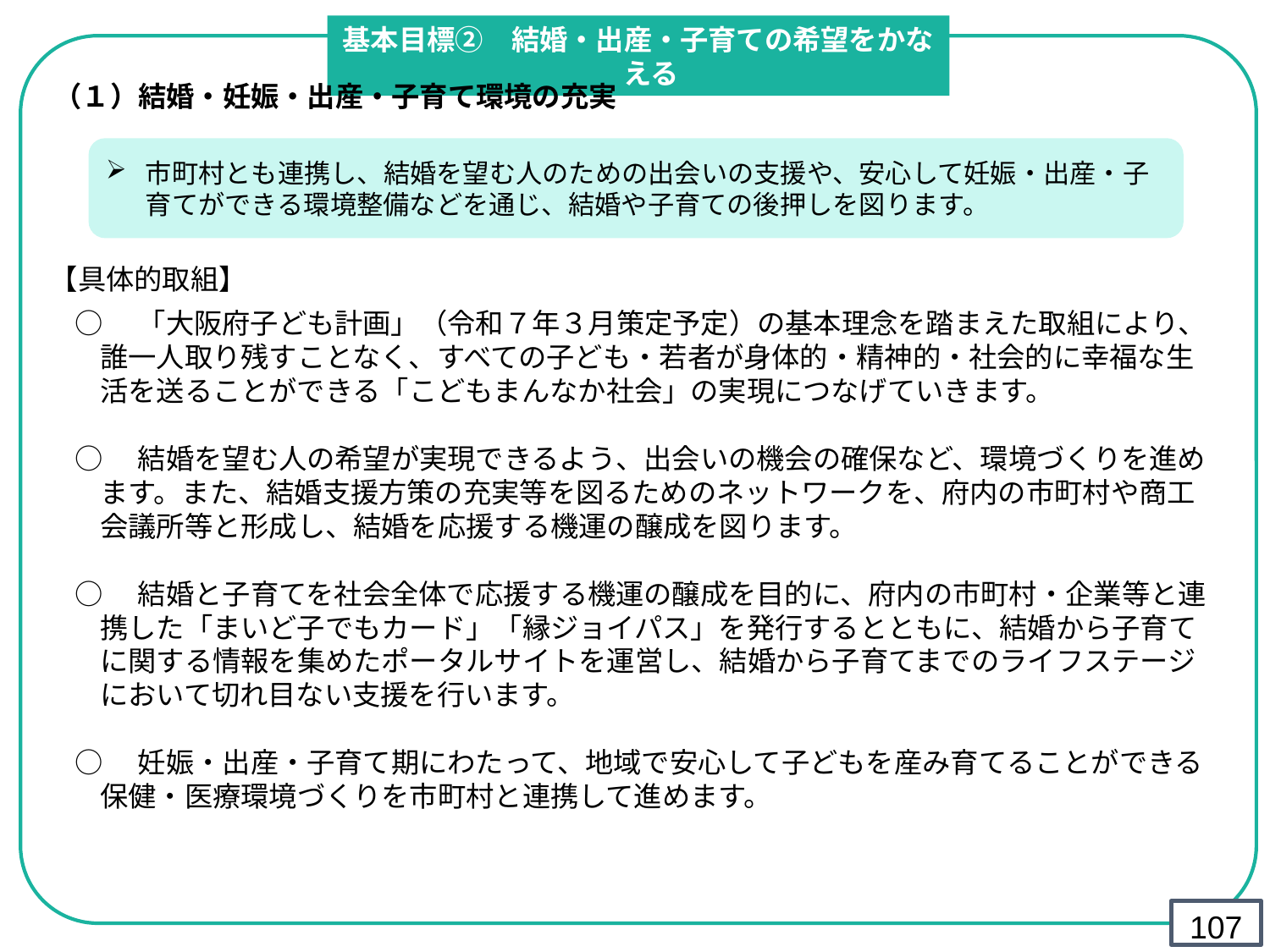

基本目標②　結婚・出産・子育ての希望をかなえる

（１）結婚・妊娠・出産・子育て環境の充実
市町村とも連携し、結婚を望む人のための出会いの支援や、安心して妊娠・出産・子育てができる環境整備などを通じ、結婚や子育ての後押しを図ります。
【具体的取組】
○　「大阪府子ども計画」（令和７年３月策定予定）の基本理念を踏まえた取組により、誰一人取り残すことなく、すべての子ども・若者が身体的・精神的・社会的に幸福な生活を送ることができる「こどもまんなか社会」の実現につなげていきます。

○　結婚を望む人の希望が実現できるよう、出会いの機会の確保など、環境づくりを進めます。また、結婚支援方策の充実等を図るためのネットワークを、府内の市町村や商工会議所等と形成し、結婚を応援する機運の醸成を図ります。

○　結婚と子育てを社会全体で応援する機運の醸成を目的に、府内の市町村・企業等と連携した「まいど子でもカード」「縁ジョイパス」を発行するとともに、結婚から子育てに関する情報を集めたポータルサイトを運営し、結婚から子育てまでのライフステージにおいて切れ目ない支援を行います。

○　妊娠・出産・子育て期にわたって、地域で安心して子どもを産み育てることができる保健・医療環境づくりを市町村と連携して進めます。

107